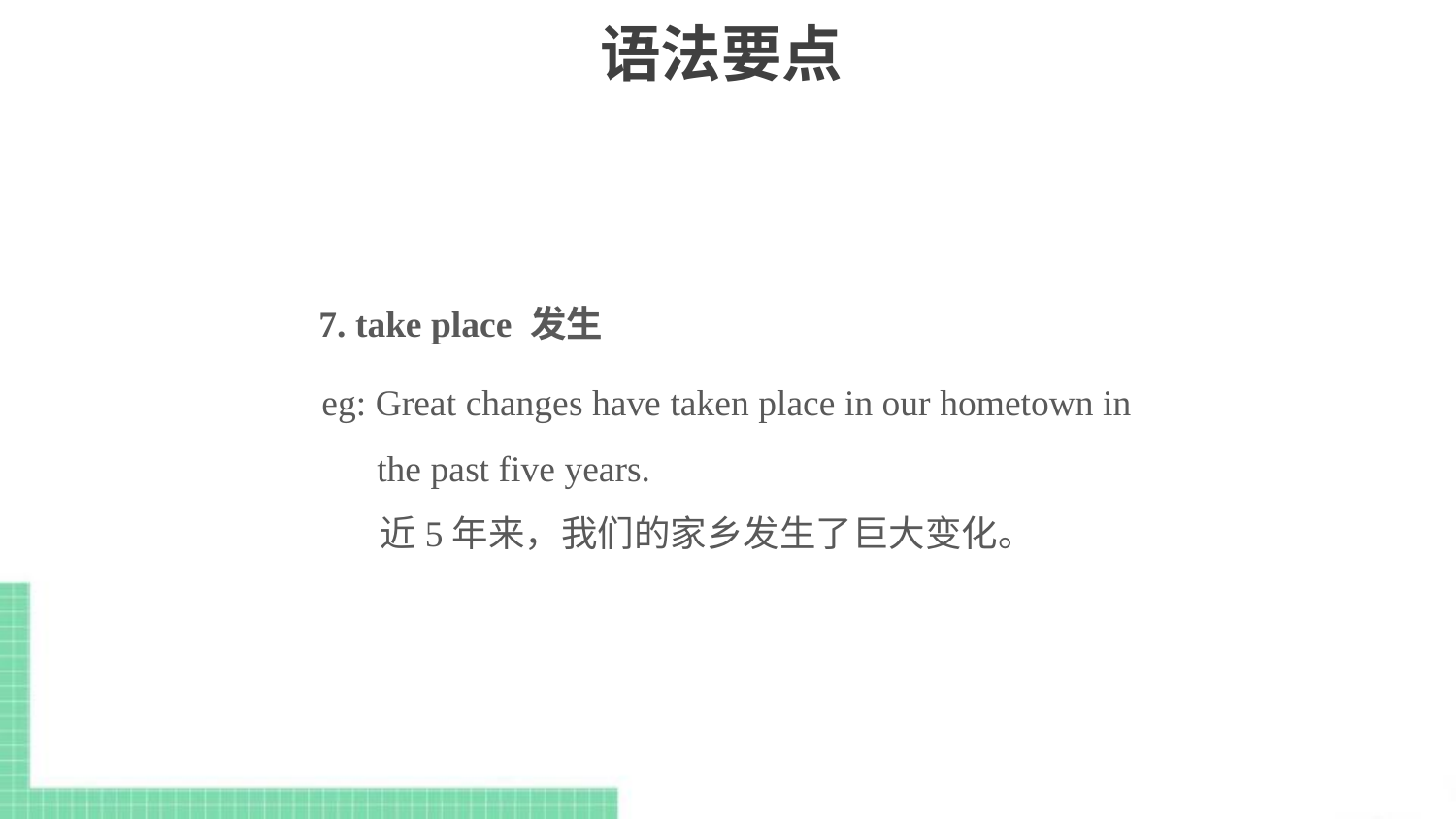

# 语法要点
7. take place 发生
eg: Great changes have taken place in our hometown in
      the past five years.
      近5年来，我们的家乡发生了巨大变化。